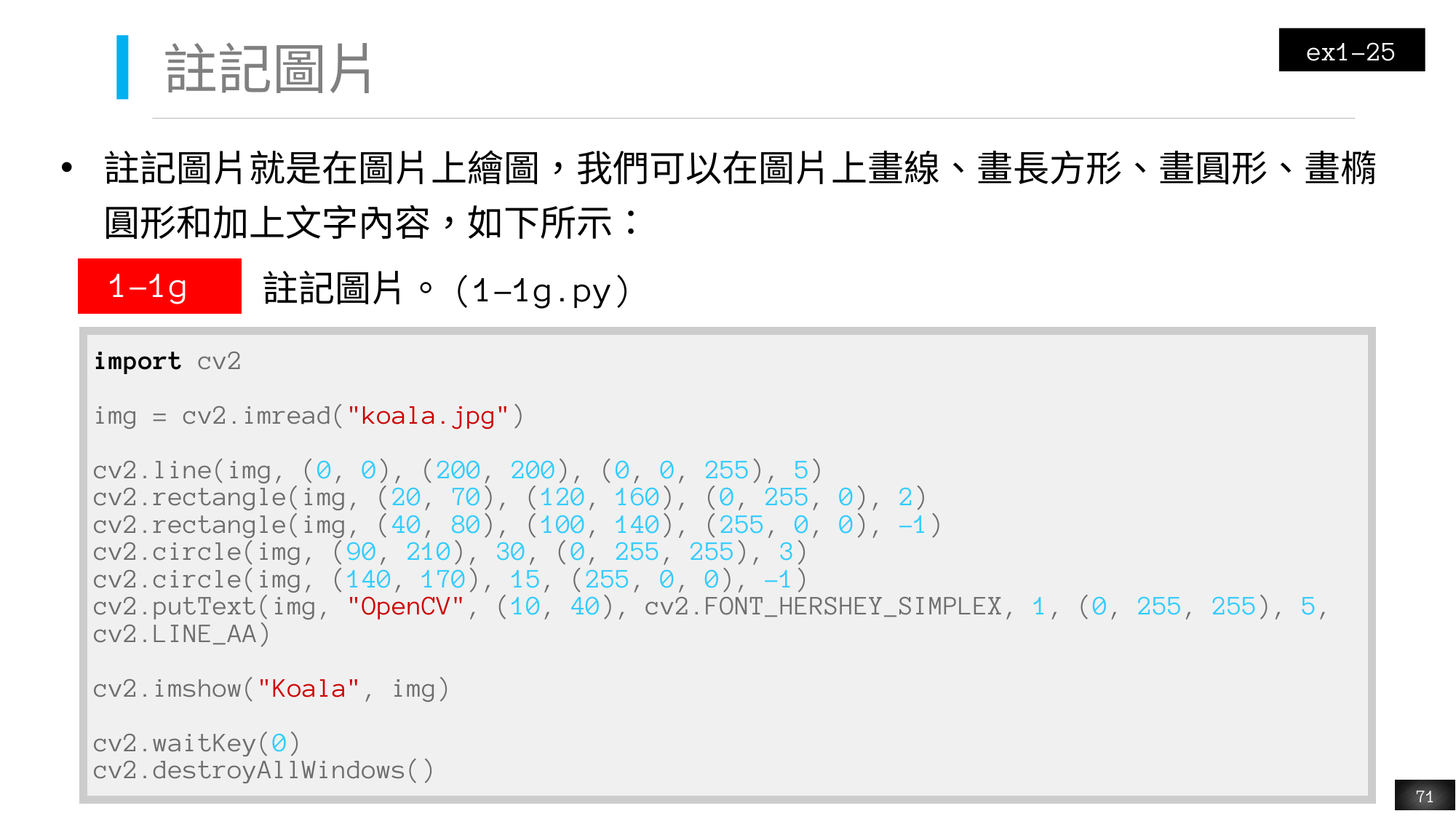

ex1-25
# 註記圖片

註記圖片就是在圖片上繪圖，我們可以在圖片上畫線、畫長方形、畫圓形、畫橢圓形和加上文字內容，如下所示：
| 1-1g | 註記圖片。(1-1g.py) |
| --- | --- |
| import cv2 img = cv2.imread("koala.jpg") cv2.line(img, (0, 0), (200, 200), (0, 0, 255), 5) cv2.rectangle(img, (20, 70), (120, 160), (0, 255, 0), 2) cv2.rectangle(img, (40, 80), (100, 140), (255, 0, 0), -1) cv2.circle(img, (90, 210), 30, (0, 255, 255), 3) cv2.circle(img, (140, 170), 15, (255, 0, 0), -1) cv2.putText(img, "OpenCV", (10, 40), cv2.FONT\_HERSHEY\_SIMPLEX, 1, (0, 255, 255), 5, cv2.LINE\_AA) cv2.imshow("Koala", img) cv2.waitKey(0) cv2.destroyAllWindows() |
| --- |